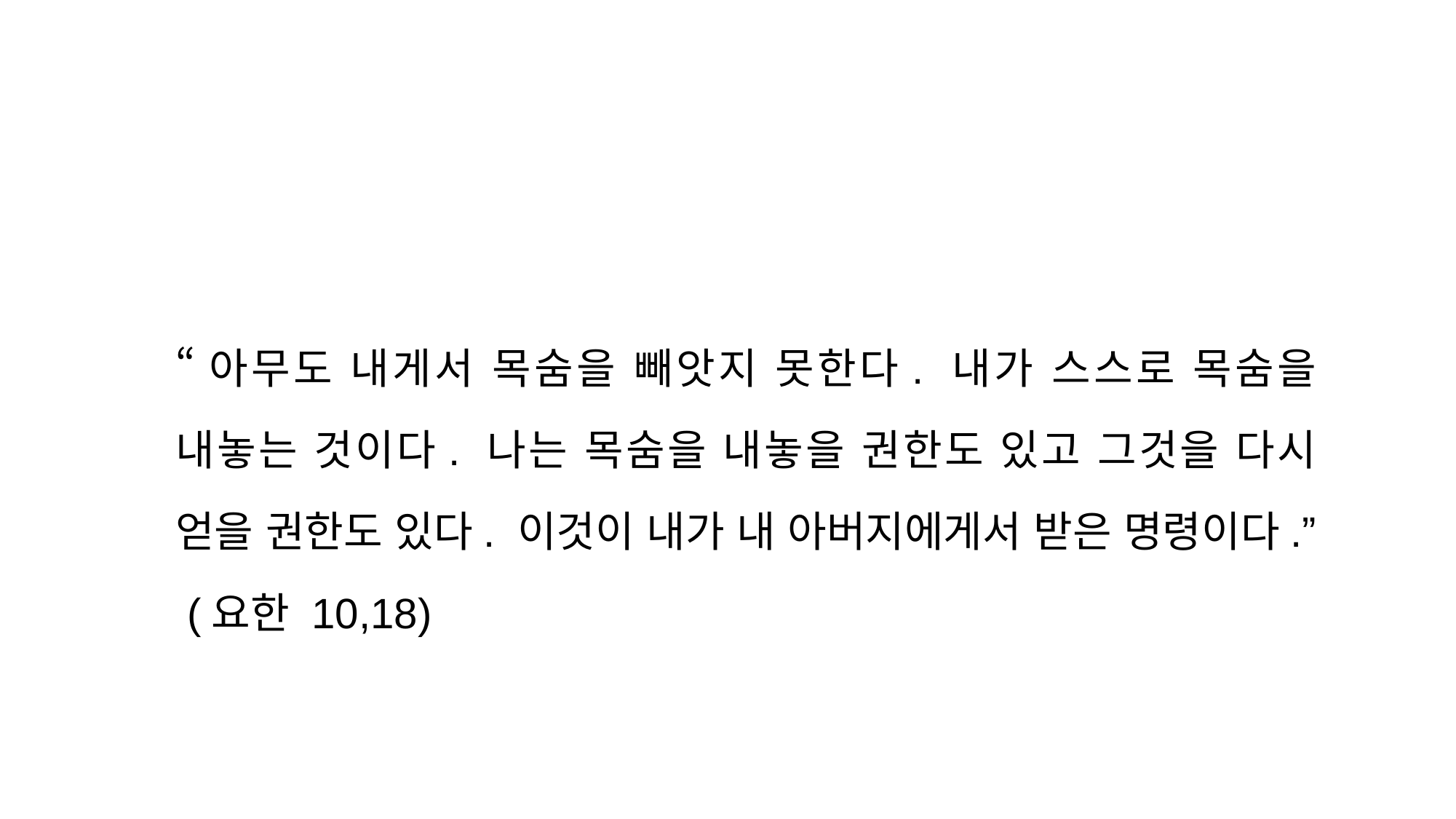

“아무도 내게서 목숨을 빼앗지 못한다. 내가 스스로 목숨을 내놓는 것이다. 나는 목숨을 내놓을 권한도 있고 그것을 다시 얻을 권한도 있다. 이것이 내가 내 아버지에게서 받은 명령이다.”  (요한 10,18)